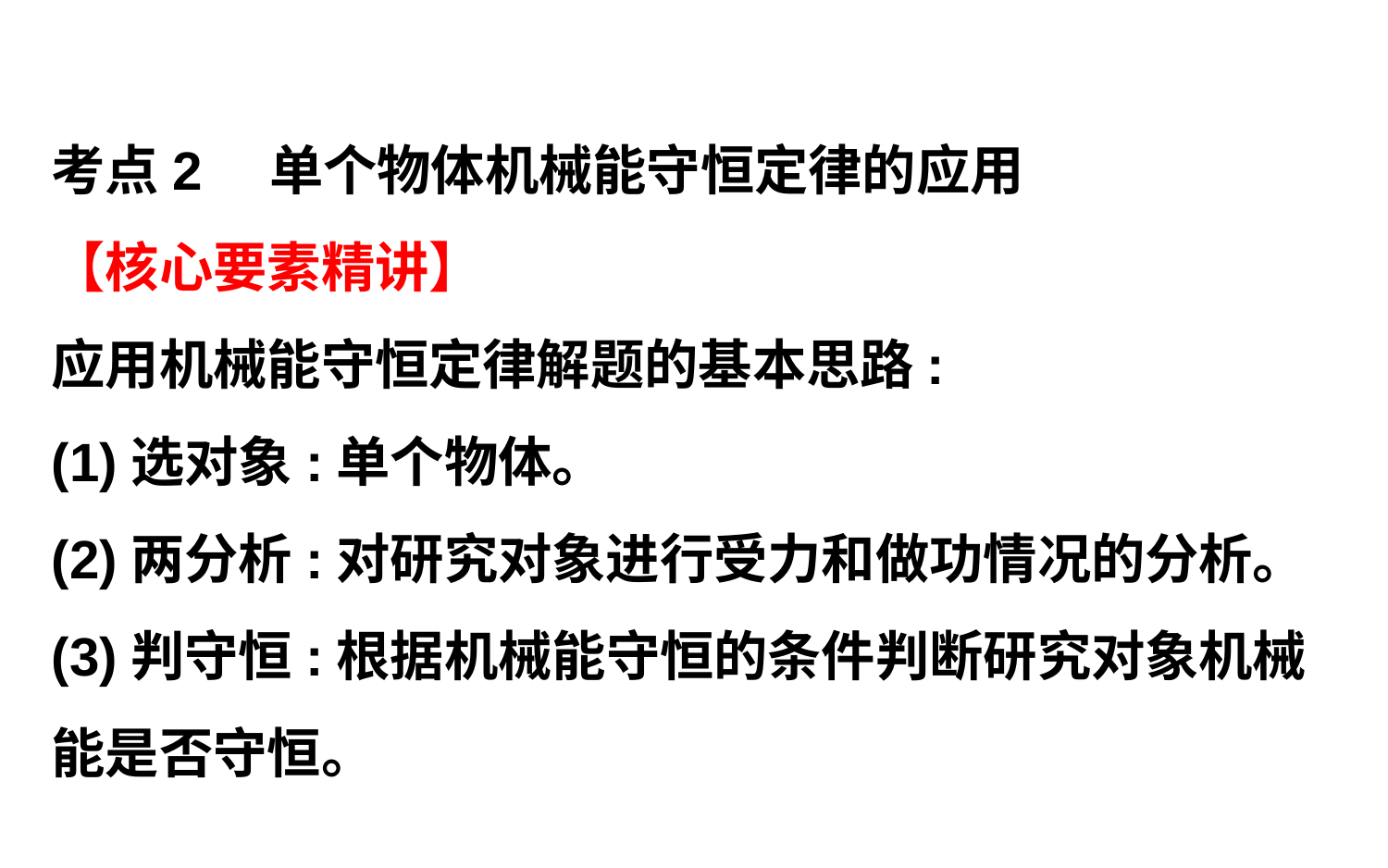

考点2　单个物体机械能守恒定律的应用
【核心要素精讲】
应用机械能守恒定律解题的基本思路:
(1)选对象:单个物体。
(2)两分析:对研究对象进行受力和做功情况的分析。
(3)判守恒:根据机械能守恒的条件判断研究对象机械能是否守恒。